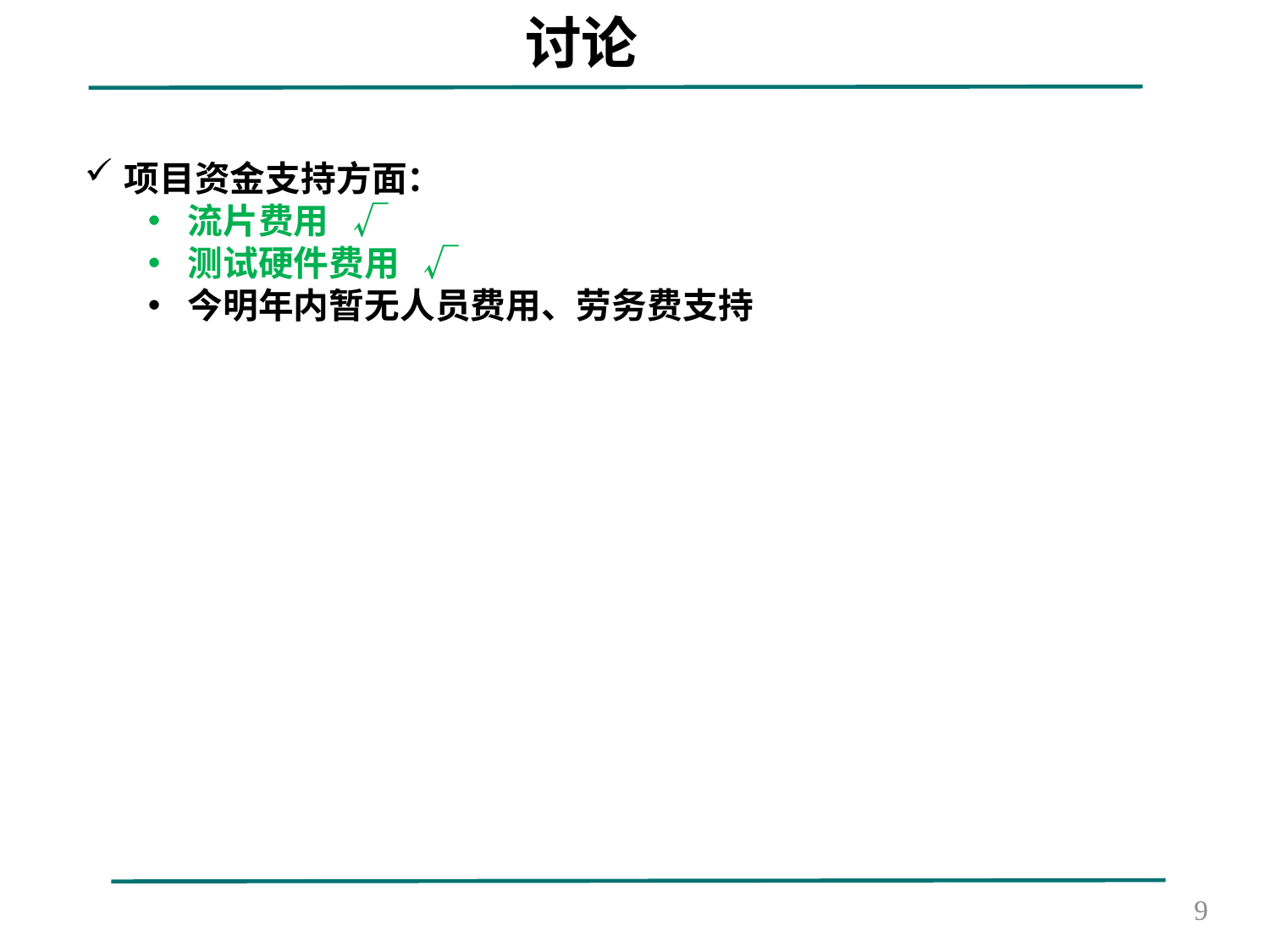

讨论

项目资金支持方面：
流片费用   √
测试硬件费用   √
今明年内暂无人员费用、劳务费支持

9